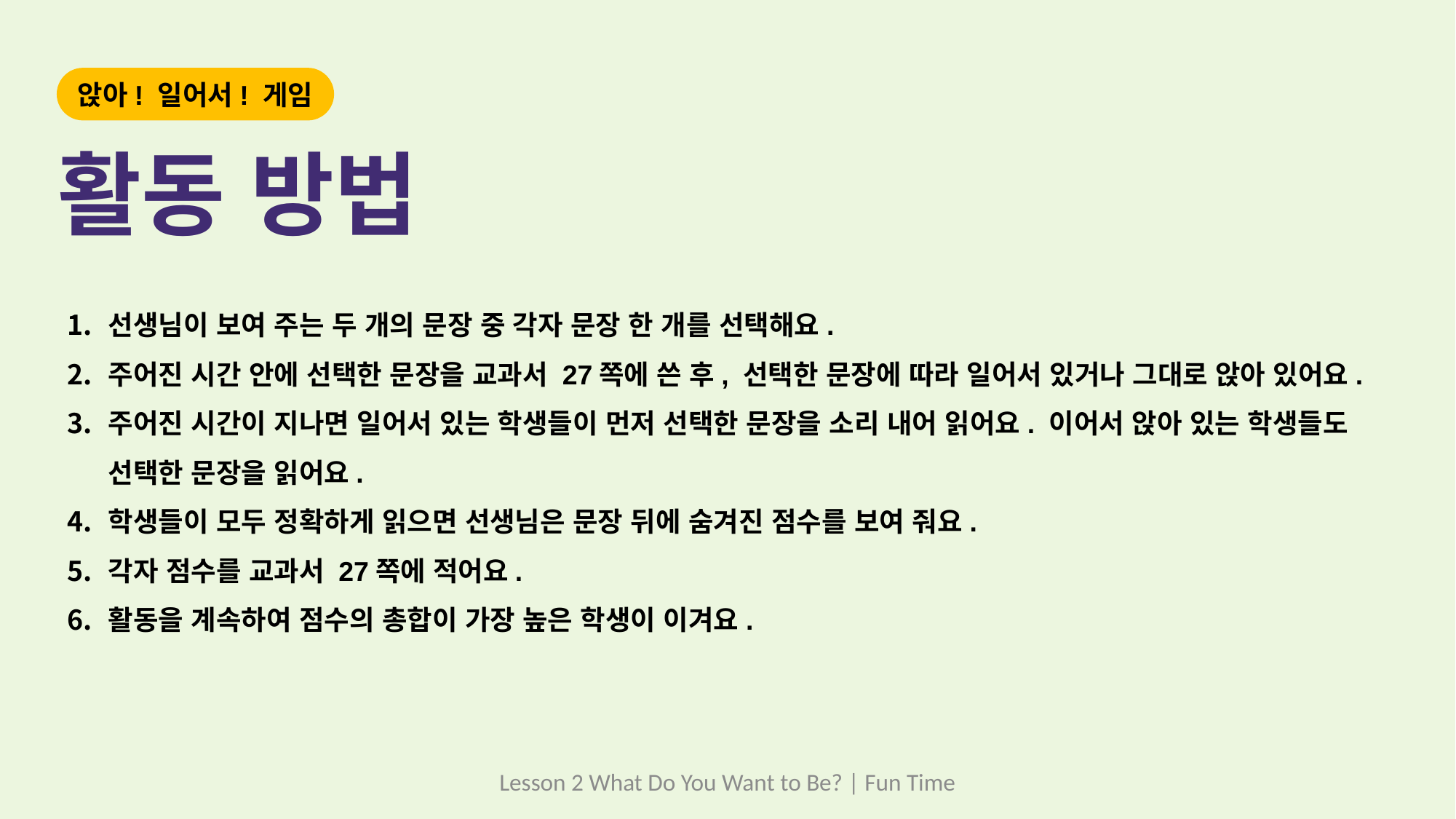

앉아! 일어서! 게임
활동 방법
선생님이 보여 주는 두 개의 문장 중 각자 문장 한 개를 선택해요.
주어진 시간 안에 선택한 문장을 교과서 27쪽에 쓴 후, 선택한 문장에 따라 일어서 있거나 그대로 앉아 있어요.
주어진 시간이 지나면 일어서 있는 학생들이 먼저 선택한 문장을 소리 내어 읽어요. 이어서 앉아 있는 학생들도 선택한 문장을 읽어요.
학생들이 모두 정확하게 읽으면 선생님은 문장 뒤에 숨겨진 점수를 보여 줘요.
각자 점수를 교과서 27쪽에 적어요.
활동을 계속하여 점수의 총합이 가장 높은 학생이 이겨요.
Lesson 2 What Do You Want to Be? | Fun Time